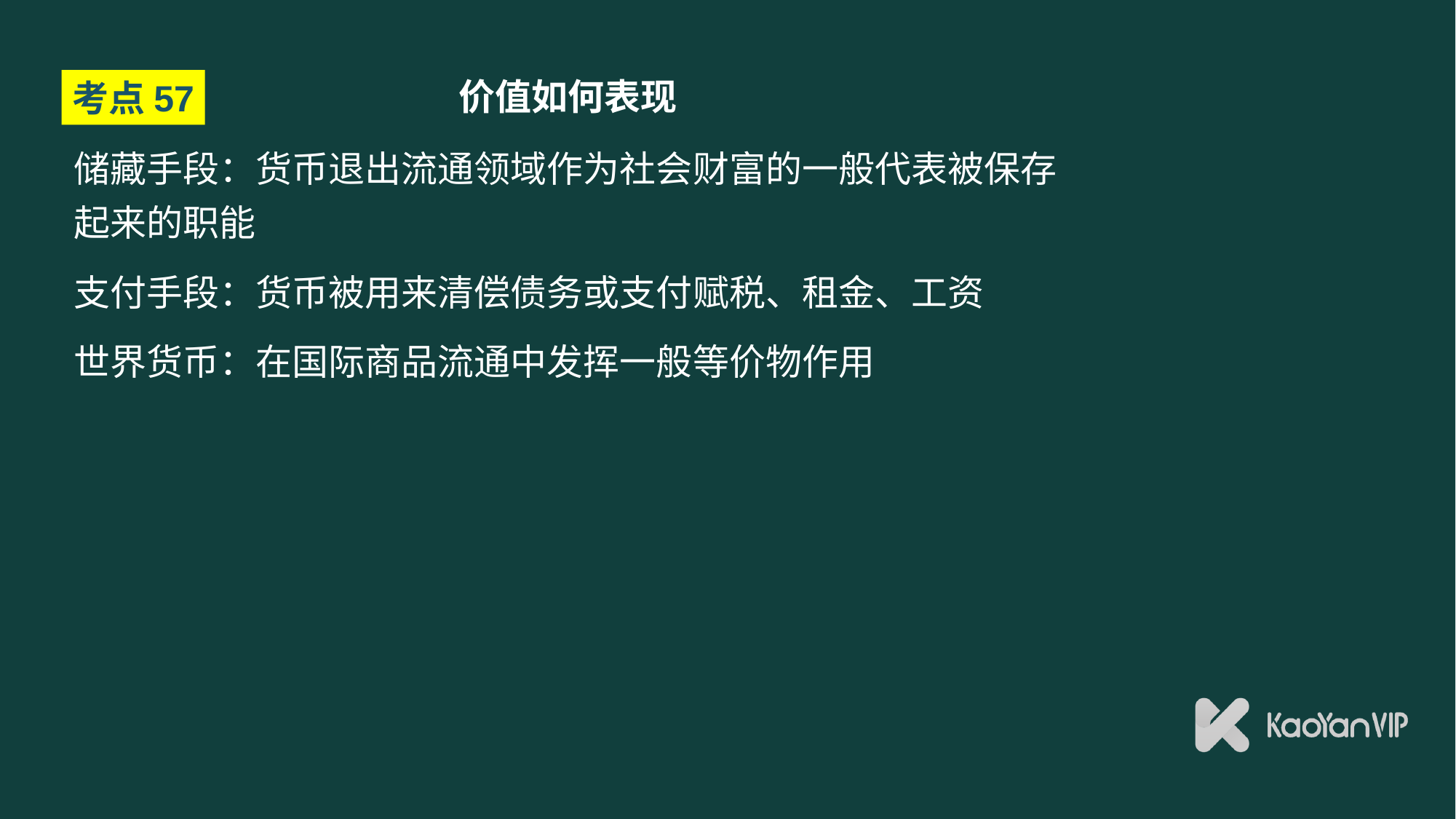

# 价值如何表现
考点57
储藏手段：货币退出流通领域作为社会财富的一般代表被保存起来的职能
支付手段：货币被用来清偿债务或支付赋税、租金、工资
世界货币：在国际商品流通中发挥一般等价物作用